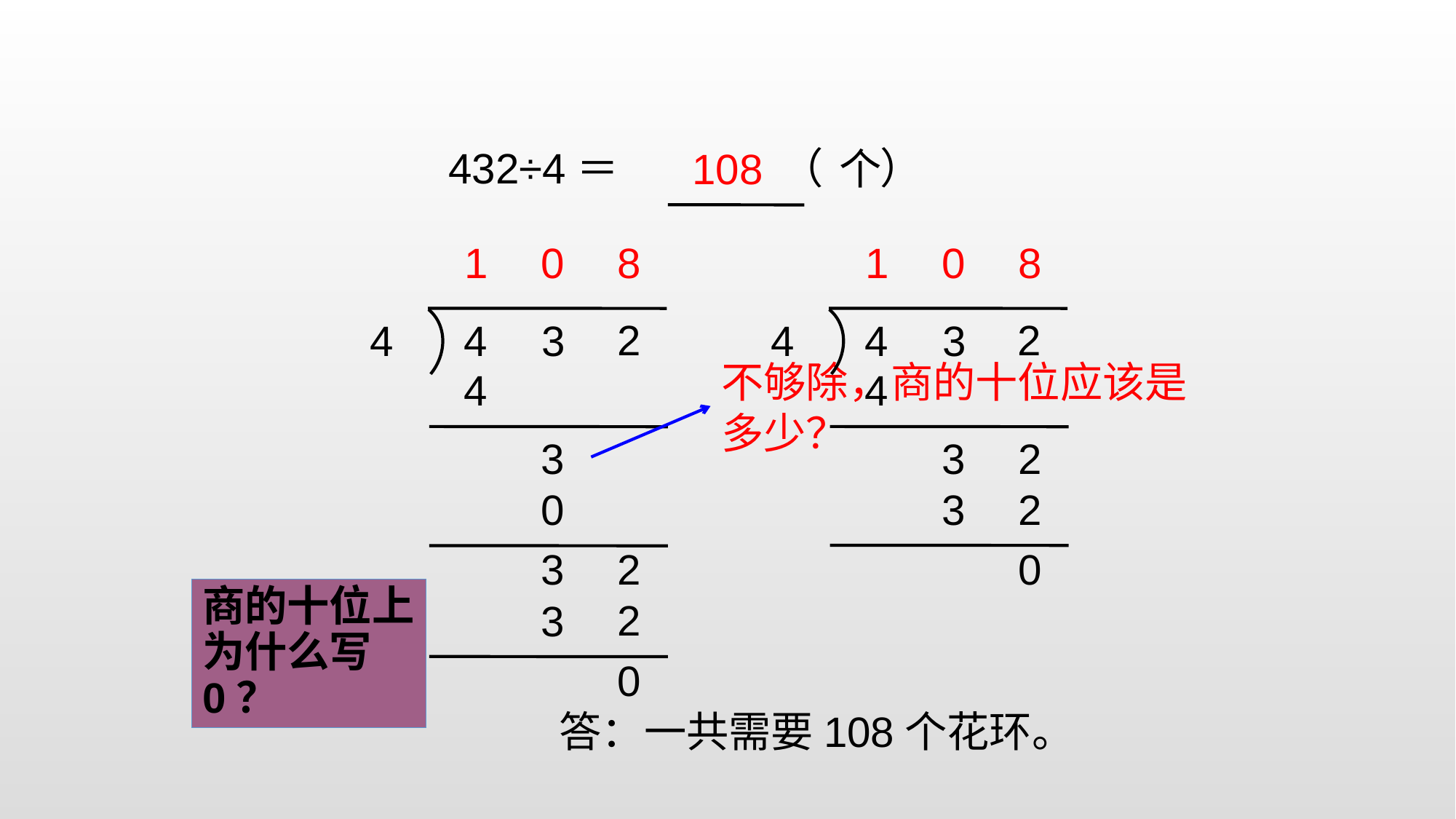

432÷4＝
（      ）
108
个
1
0
8
1
0
8

2
4
4
3

2
4
4
3
不够除，商的十位应该是多少？
4
4
3
3
2
2
0
3
0
3
2
商的十位上为什么写0？
2
3
0
答：一共需要108个花环。